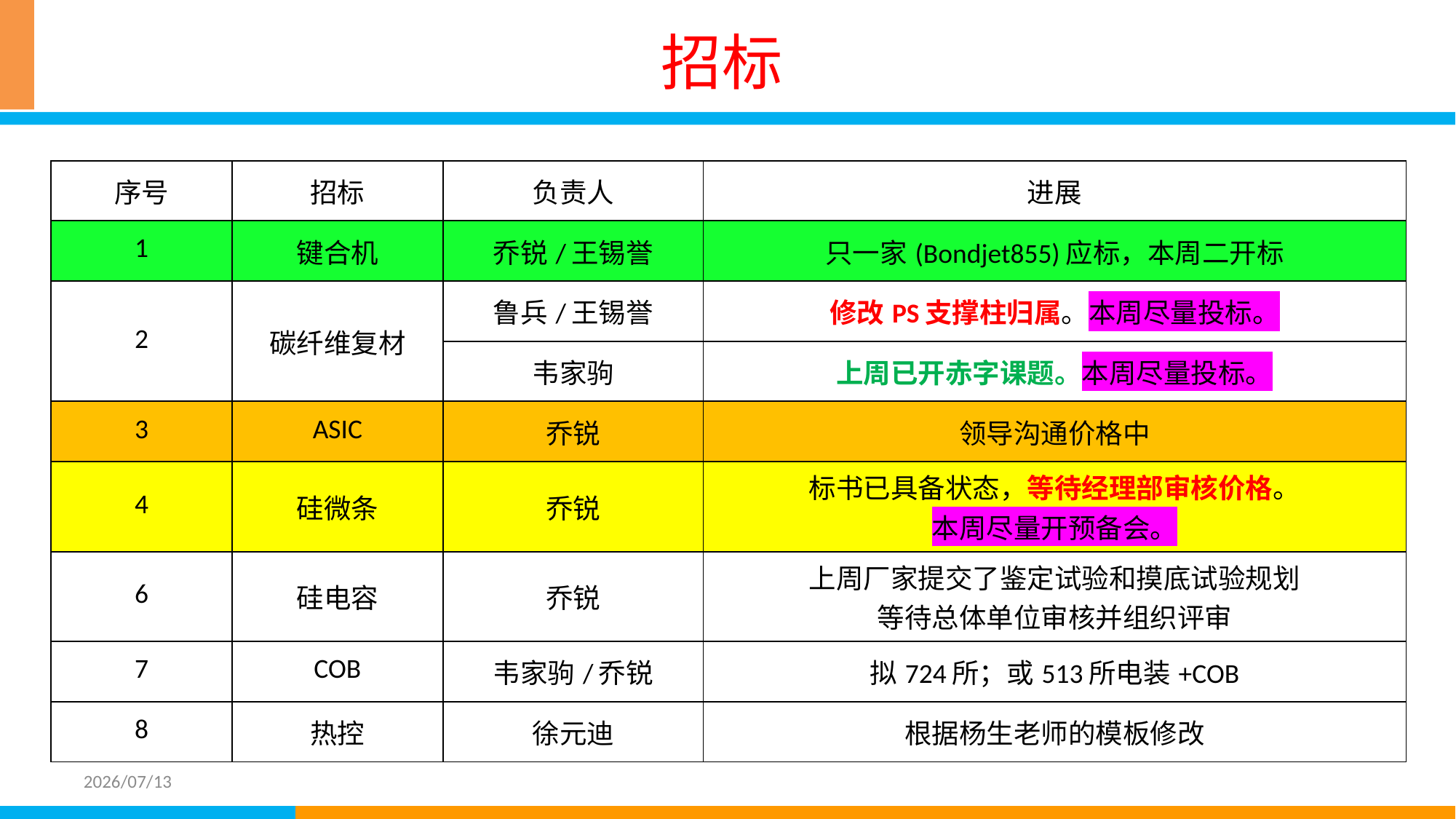

# 招标
| 序号 | 招标 | 负责人 | 进展 |
| --- | --- | --- | --- |
| 1 | 键合机 | 乔锐/王锡誉 | 只一家(Bondjet855)应标，本周二开标 |
| 2 | 碳纤维复材 | 鲁兵/王锡誉 | 修改PS支撑柱归属。本周尽量投标。 |
|  |  | 韦家驹 | 上周已开赤字课题。本周尽量投标。 |
| 3 | ASIC | 乔锐 | 领导沟通价格中 |
| 4 | 硅微条 | 乔锐 | 标书已具备状态，等待经理部审核价格。 本周尽量开预备会。 |
| 6 | 硅电容 | 乔锐 | 上周厂家提交了鉴定试验和摸底试验规划 等待总体单位审核并组织评审 |
| 7 | COB | 韦家驹/乔锐 | 拟724所；或513所电装+COB |
| 8 | 热控 | 徐元迪 | 根据杨生老师的模板修改 |
2026/07/13